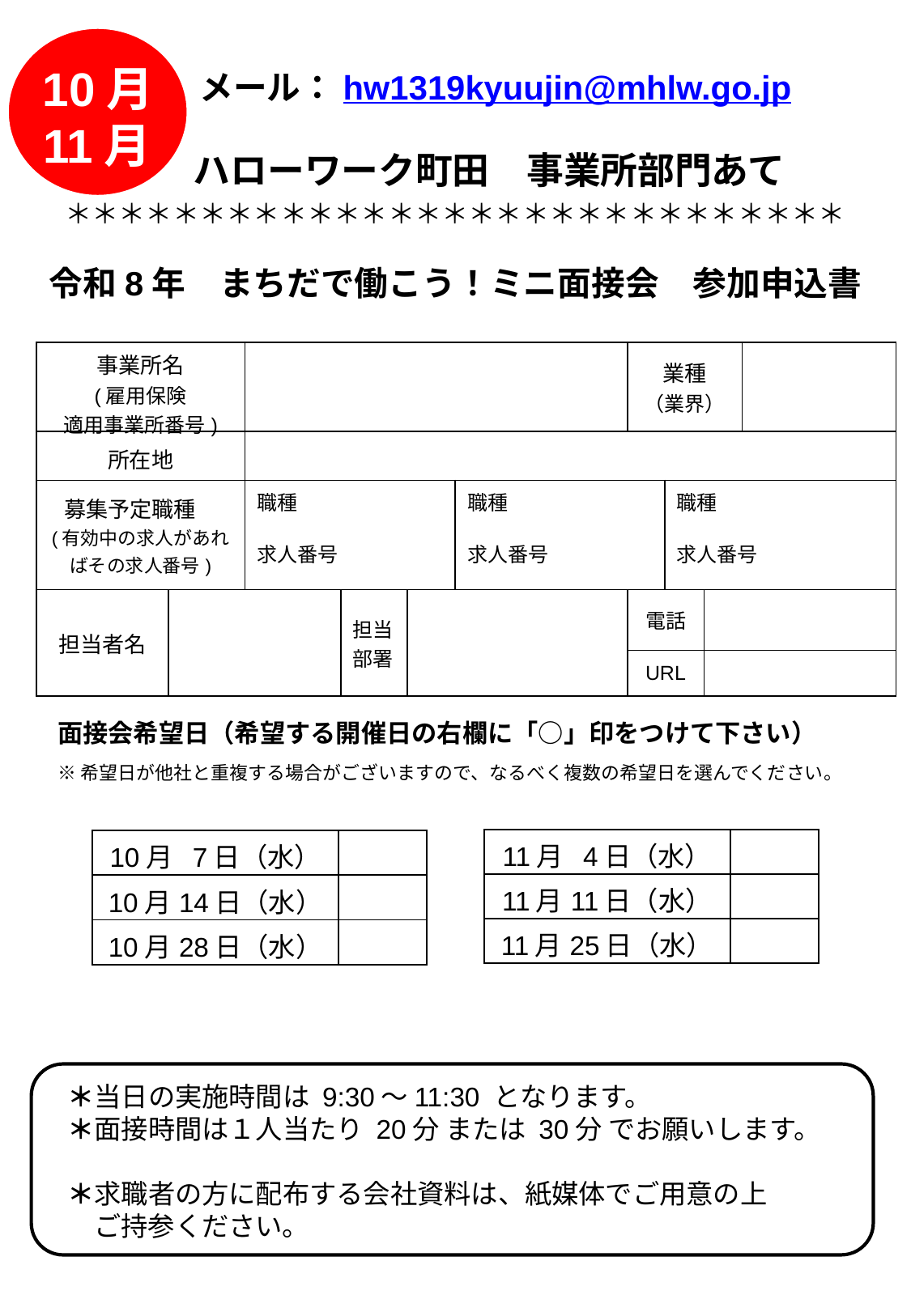

#

 10月
 11月
メール：hw1319kyuujin@mhlw.go.jp
　　ハローワーク町田　事業所部門あて
＊＊＊＊＊＊＊＊＊＊＊＊＊＊＊＊＊＊＊＊＊＊＊＊＊＊＊＊＊

令和8年　まちだで働こう！ミニ面接会　参加申込書
| 事業所名 (雇用保険 適用事業所番号) |  |  |  |  |  | 業種 （業界） |  |  |  |
| --- | --- | --- | --- | --- | --- | --- | --- | --- | --- |
| 所在地 |  |  |  |  |  |  |  |  |  |
| 募集予定職種　 (有効中の求人があればその求人番号) |  | 職種 求人番号 |  |  | 職種 求人番号 |  | 職種 求人番号 |  |  |
| 担当者名 |  |  | 担当 部署 |  |  | 電話 |  |  |  |
|  |  |  |  |  |  | URL |  |  |  |
面接会希望日（希望する開催日の右欄に「○」印をつけて下さい）
※希望日が他社と重複する場合がございますので、なるべく複数の希望日を選んでください。
| 11月 4日（水） |  |
| --- | --- |
| 11月11日（水） |  |
| 11月25日（水） |  |
| 10月 7日（水） |  |
| --- | --- |
| 10月14日（水） |  |
| 10月28日（水） |  |

＊当日の実施時間は 9:30～11:30 となります。
＊面接時間は１人当たり 20分 または 30分 でお願いします。

＊求職者の方に配布する会社資料は、紙媒体でご用意の上
　ご持参ください。